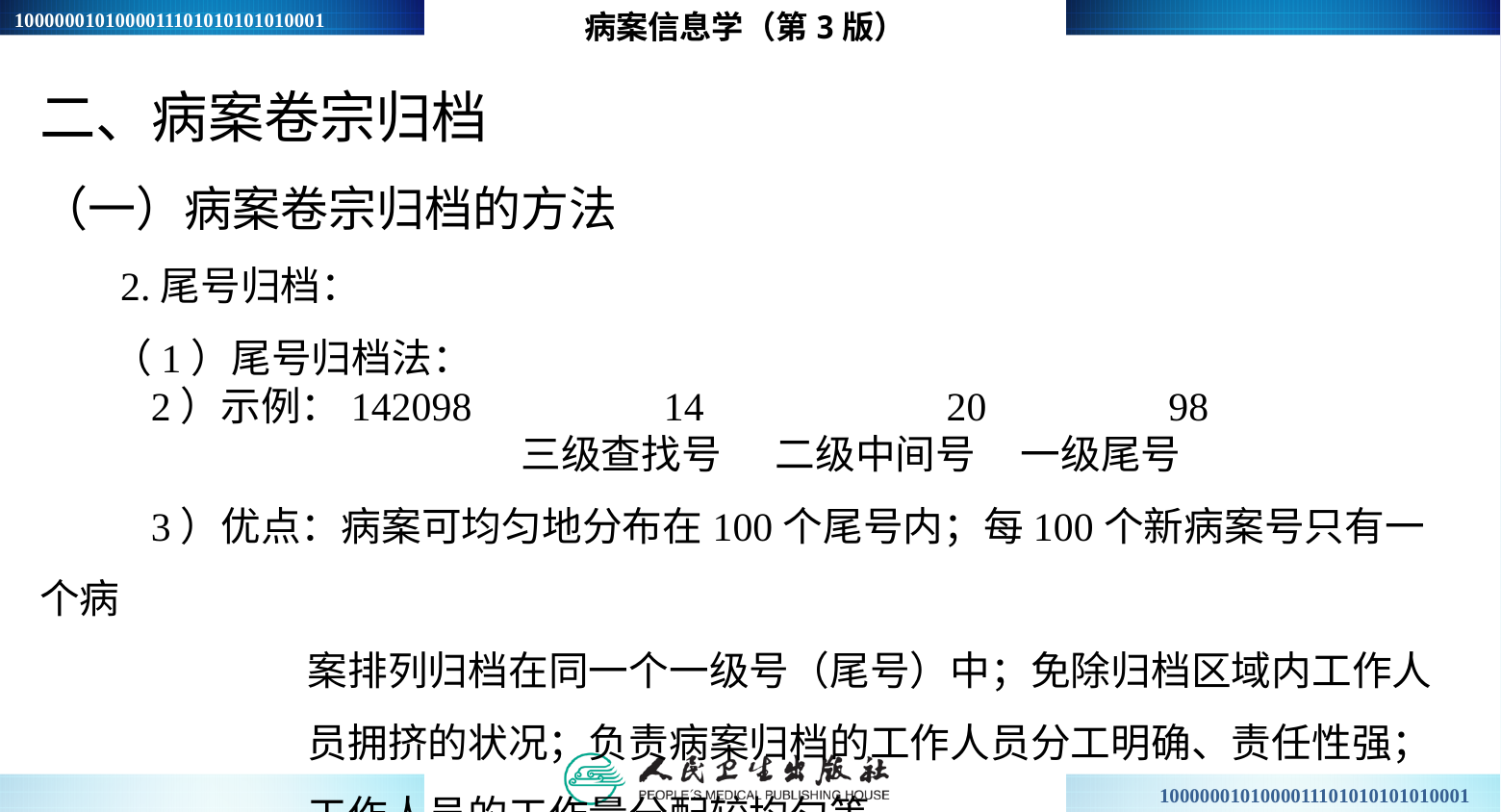

病案信息学（第3版）
二、病案卷宗归档
（一）病案卷宗归档的方法
        2.尾号归档：
       （1）尾号归档法：
           2）示例：142098                   14                        20                  98
                                                     三级查找号      二级中间号     一级尾号
           3）优点：病案可均匀地分布在100个尾号内；每100个新病案号只有一个病
                             案排列归档在同一个一级号（尾号）中；免除归档区域内工作人
                             员拥挤的状况；负责病案归档的工作人员分工明确、责任性强；
                             工作人员的工作量分配较均匀等。